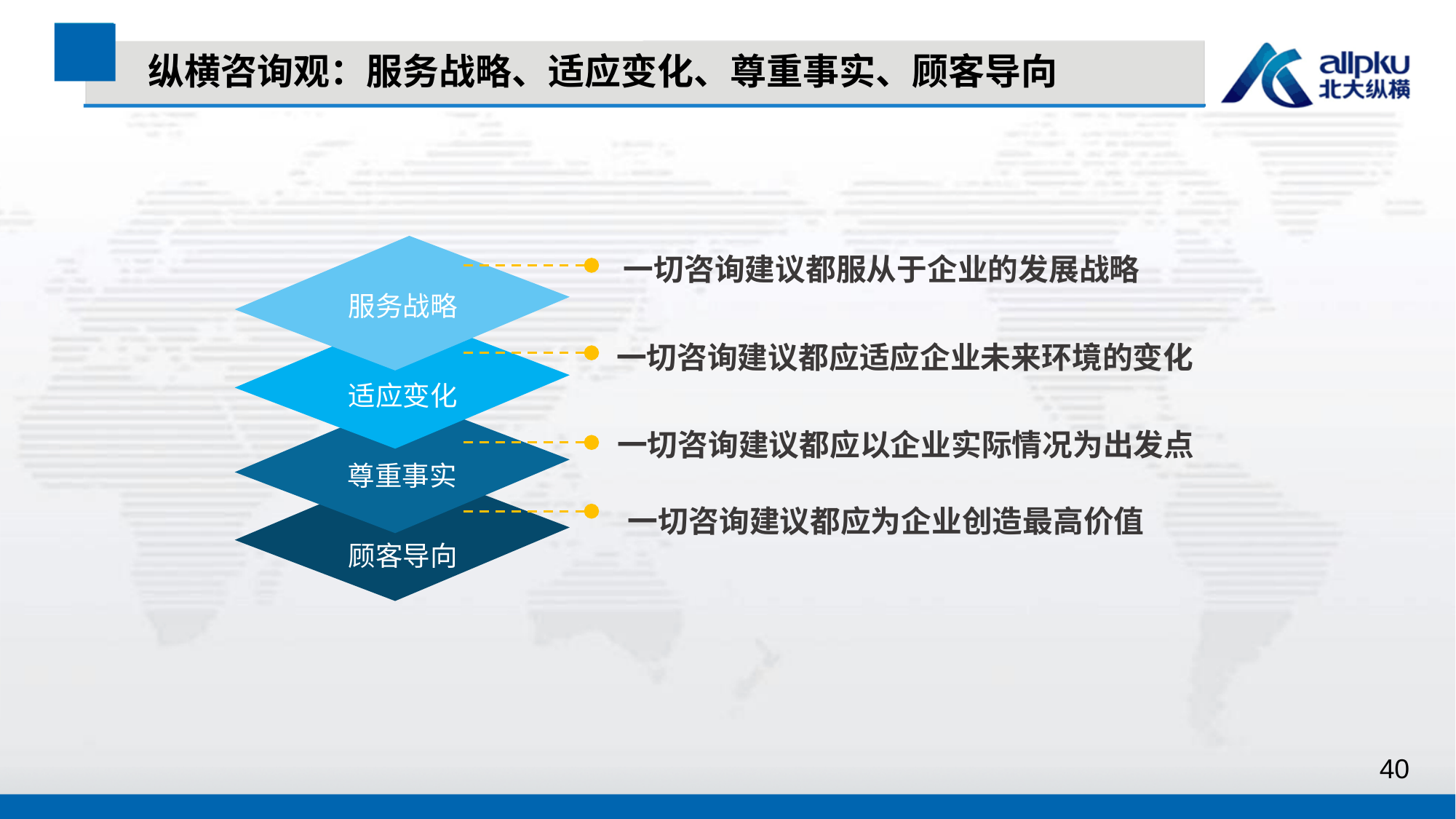

纵横咨询观：服务战略、适应变化、尊重事实、顾客导向

 一切咨询建议都服从于企业的发展战略
服务战略

一切咨询建议都应适应企业未来环境的变化
适应变化

  一切咨询建议都应以企业实际情况为出发点
尊重事实

一切咨询建议都应为企业创造最高价值
顾客导向